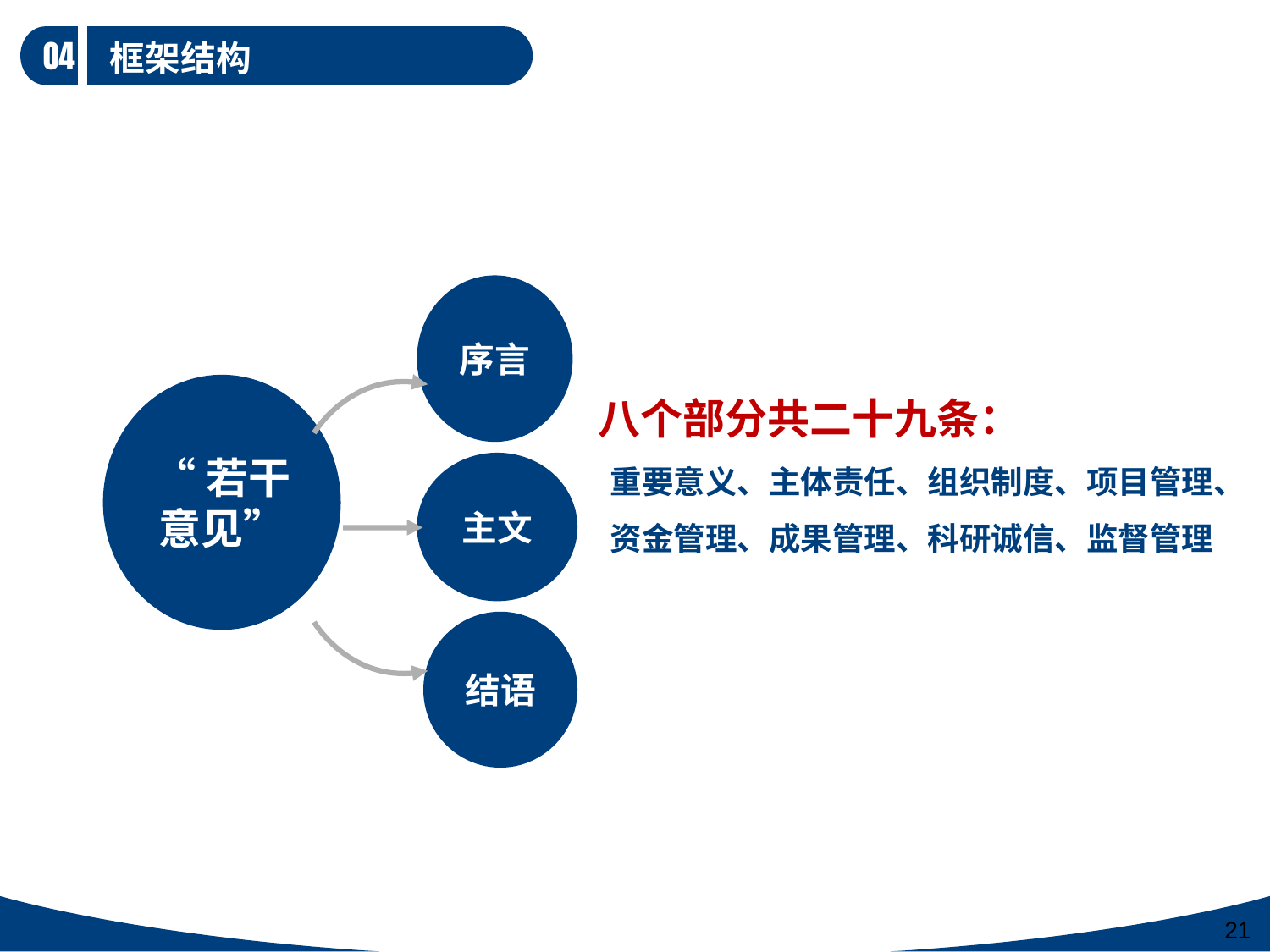

框架结构
04
序言
八个部分共二十九条：
重要意义、主体责任、组织制度、项目管理、
资金管理、成果管理、科研诚信、监督管理
“若干
意见”

主文

结语

21